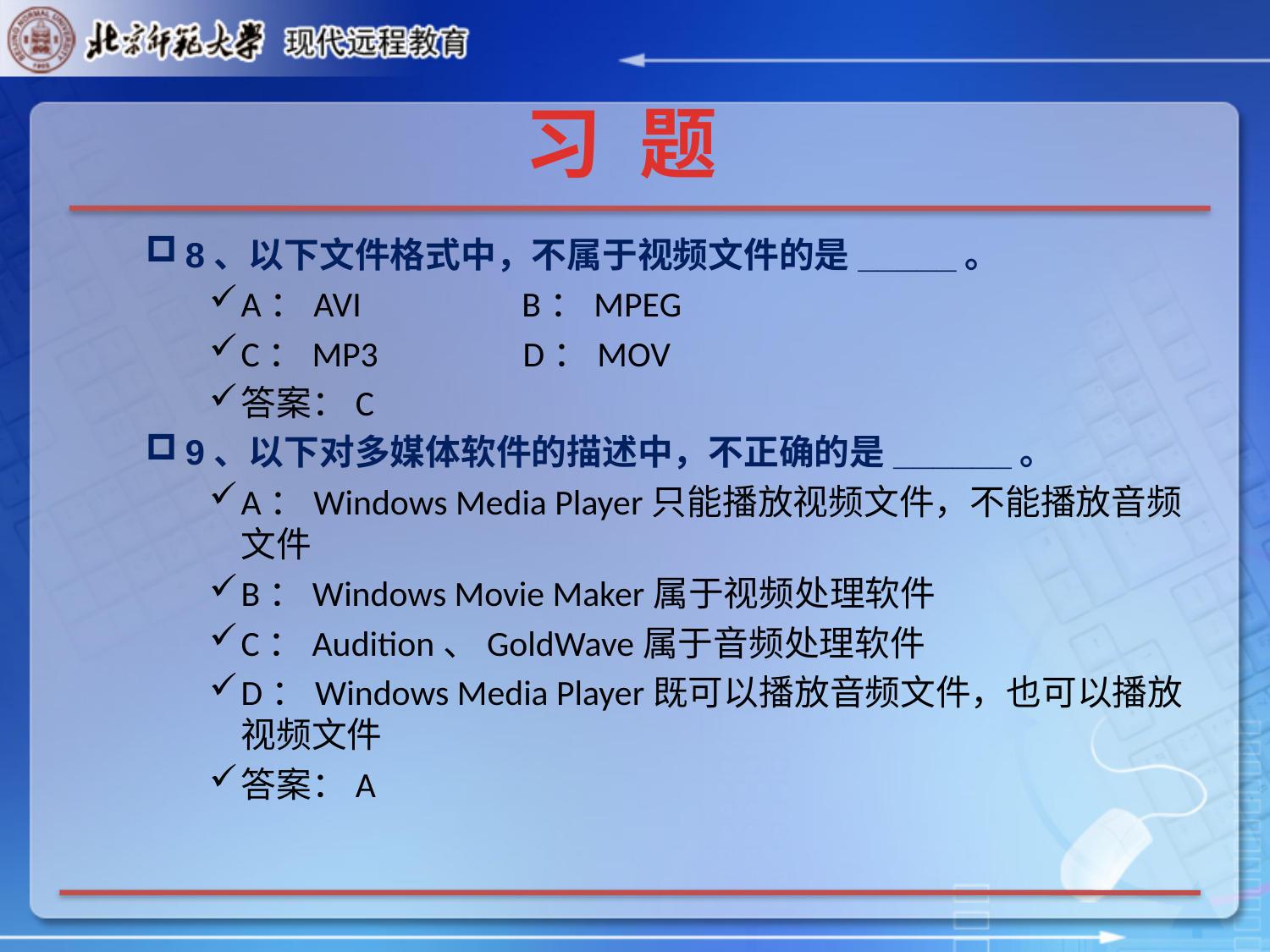

# 习  题
8、以下文件格式中，不属于视频文件的是_____。
A：AVI                    B：MPEG
C：MP3                  D：MOV
答案：C
9、以下对多媒体软件的描述中，不正确的是______。
A：Windows Media Player只能播放视频文件，不能播放音频文件
B：Windows Movie Maker属于视频处理软件
C：Audition、GoldWave属于音频处理软件
D：Windows Media Player既可以播放音频文件，也可以播放视频文件
答案：A